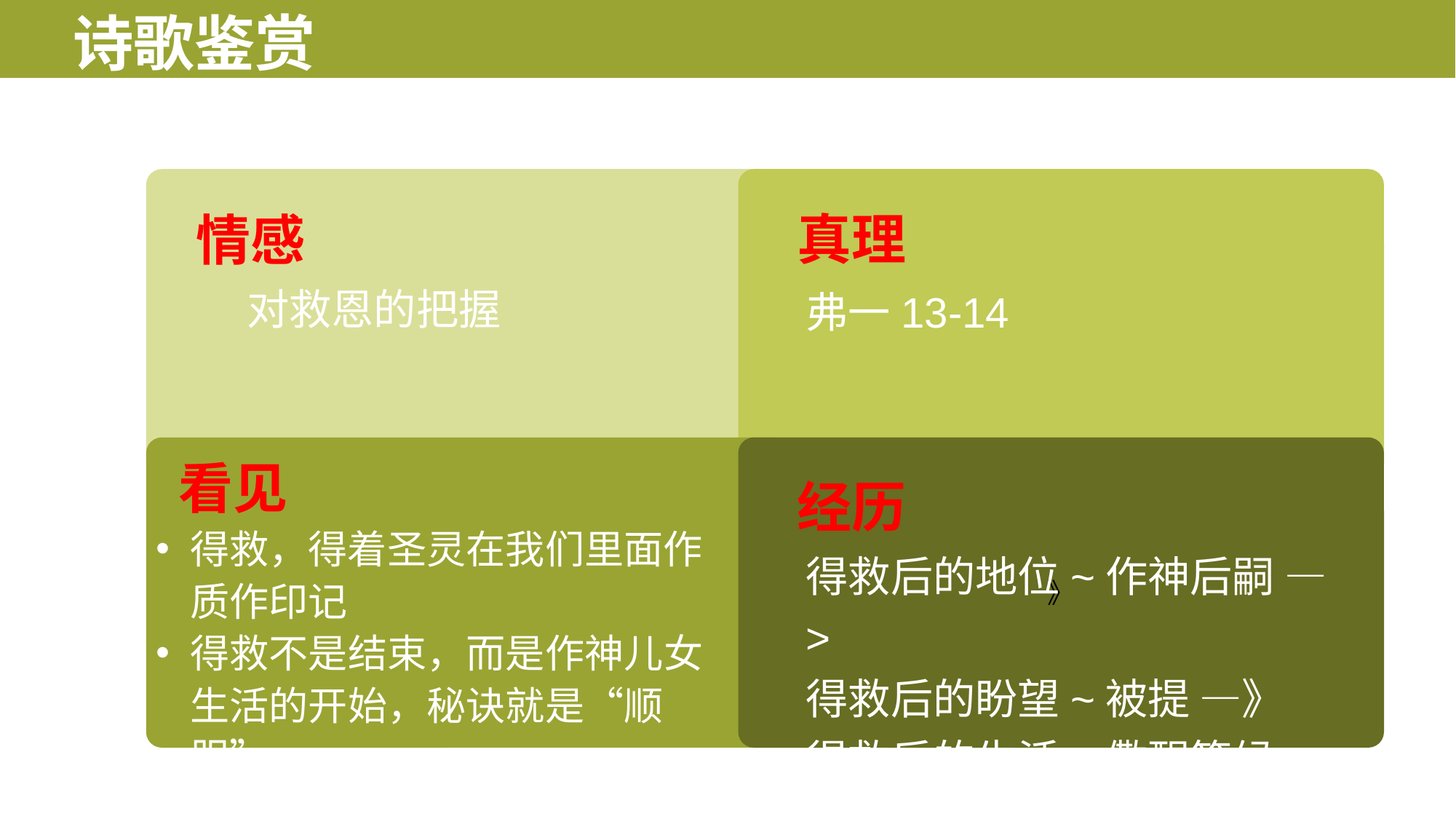

诗歌鉴赏

情感
对救恩的把握

真理
弗一13-14
看见

得救，得着圣灵在我们里面作质作印记
得救不是结束，而是作神儿女 生活的开始，秘诀就是“顺服”
》
经历
得救后的地位~作神后嗣 —>
得救后的盼望~被提 —》
得救后的生活~儆醒等候。